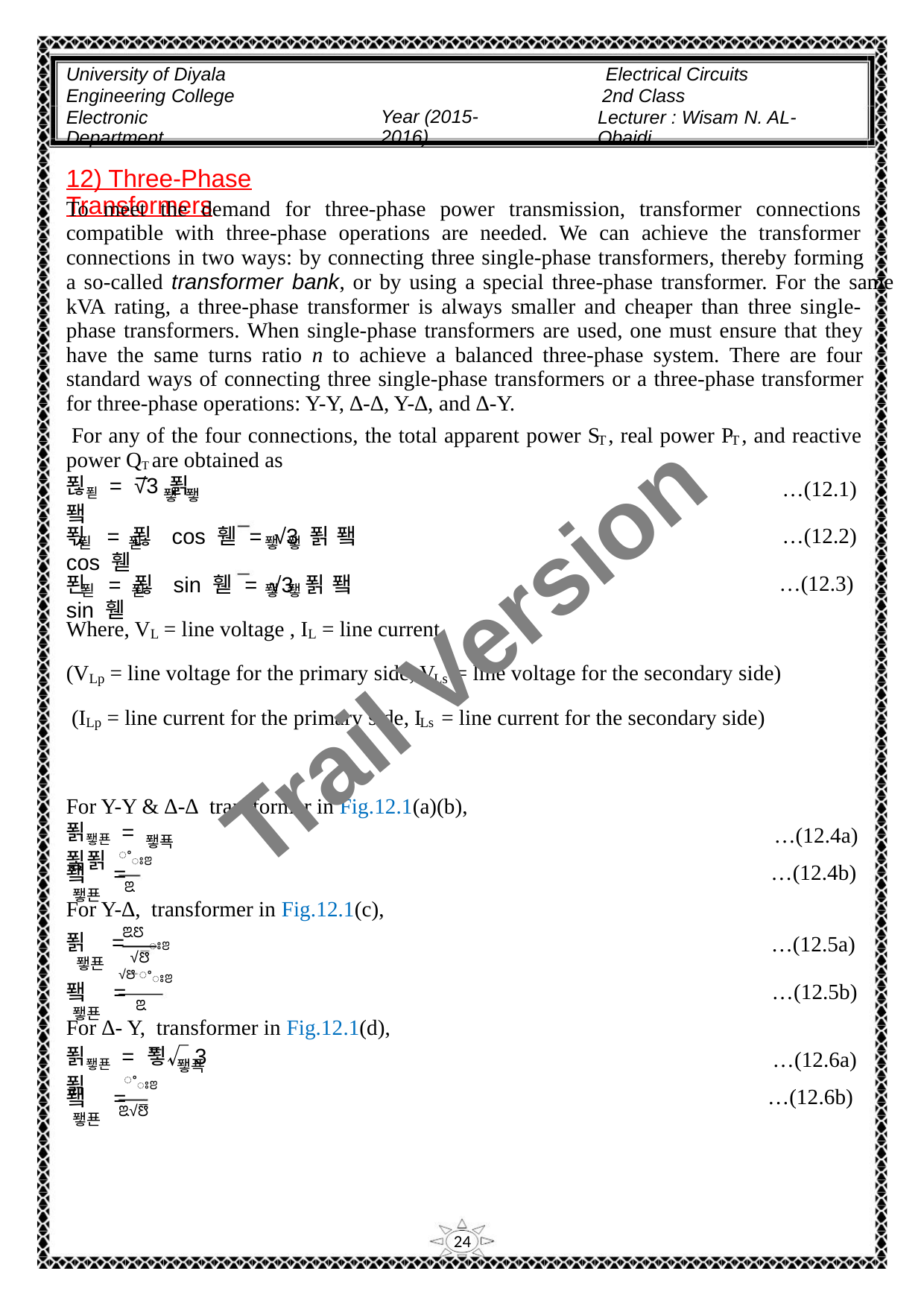

University of Diyala
Engineering College
Electronic Department
Electrical Circuits
2nd Class
Lecturer : Wisam N. AL-Obaidi
Year (2015-2016)
12) Three-Phase Transformers
To meet the demand for three-phase power transmission, transformer connections
compatible with three-phase operations are needed. We can achieve the transformer
connections in two ways: by connecting three single-phase transformers, thereby forming
a so-called transformer bank, or by using a special three-phase transformer. For the same
kVA rating, a three-phase transformer is always smaller and cheaper than three single-
phase transformers. When single-phase transformers are used, one must ensure that they
have the same turns ratio n to achieve a balanced three-phase system. There are four
standard ways of connecting three single-phase transformers or a three-phase transformer
for three-phase operations: Y-Y, ∆-∆, Y-∆, and ∆-Y.
For any of the four connections, the total apparent power S , real power P , and reactive
T
T
power QT are obtained as
푆푇 = √3 푉 퐼
…(12.1)
…(12.2)
…(12.3)
퐿 퐿
푃 = 푆 cos 휃 = √3 푉 퐼 cos 휃
푇
푇
퐿 퐿
푄 = 푆 sin 휃 = √3 푉 퐼 sin 휃
푇
푇
퐿 퐿
Trail Version
Trail Version
Trail Version
Trail Version
Trail Version
Trail Version
Trail Version
Trail Version
Trail Version
Trail Version
Trail Version
Trail Version
Trail Version
Where, V = line voltage , I = line current
L
L
(V = line voltage for the primary side, V = line voltage for the secondary side)
Lp
Ls
(I = line current for the primary side, I = line current for the secondary side)
Lp
Ls
For Y-Y & ∆-∆ transformer in Fig.12.1(a)(b),
푉퐿푠 = 푛푉
…(12.4a)
…(12.4b)
퐿푝
ꢀꢁꢂ
퐼 =
퐿푠
ꢃ
For Y-∆, transformer in Fig.12.1(c),
ꢃꢄ
푉 = ꢁꢂ
퐿푠
…(12.5a)
…(12.5b)
√ꢅ
√ꢅ ꢀꢁꢂ
퐼 =
퐿푠
ꢃ
For ∆- Y, transformer in Fig.12.1(d),
푉퐿푠 = 푛√3 푉
…(12.6a)
…(12.6b)
퐿푝
ꢀꢁꢂ
퐼 =
퐿푠
ꢃ√ꢅ
24